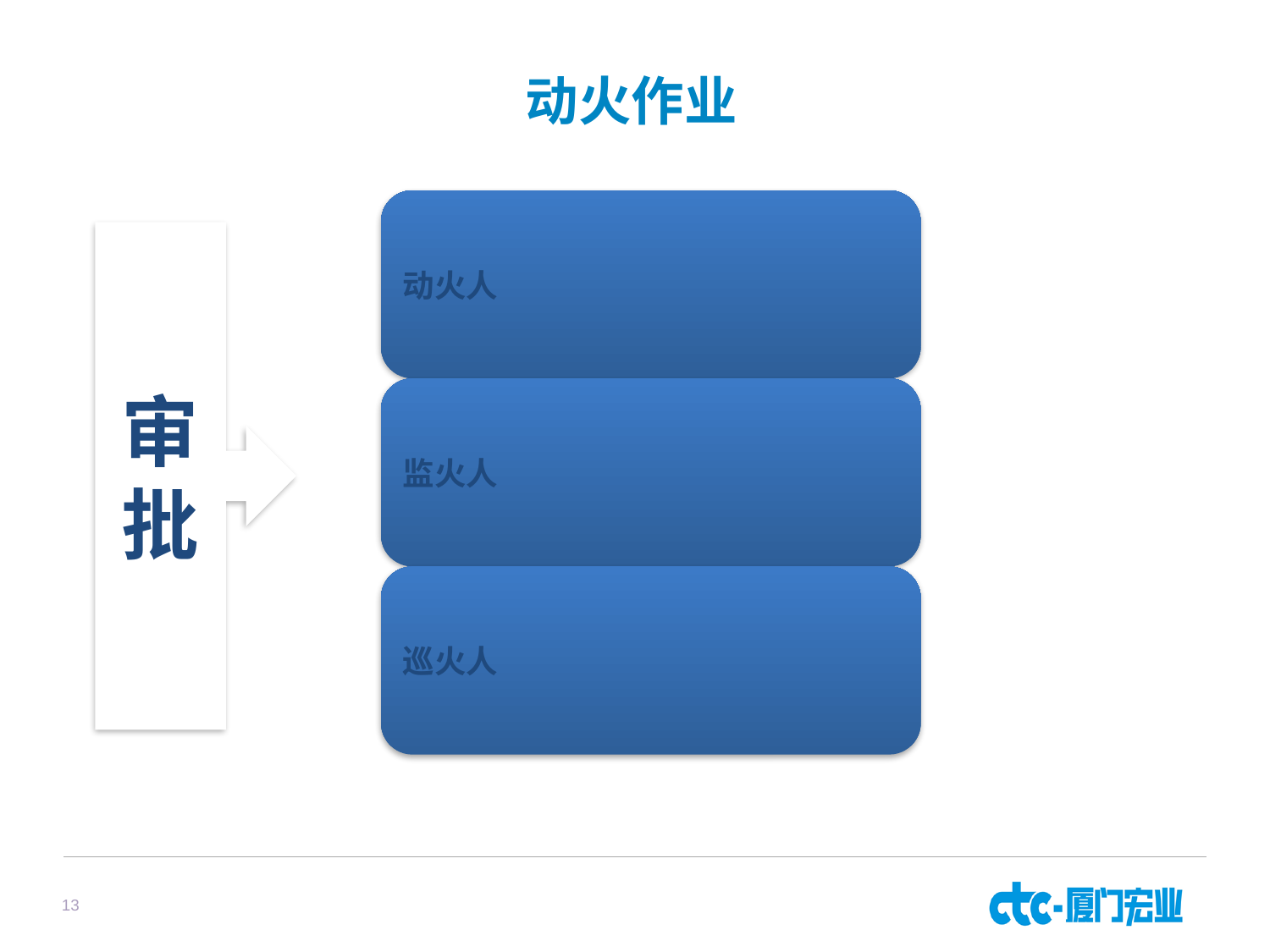

# 动火作业
动火人
监火人
巡火人
审
批
13